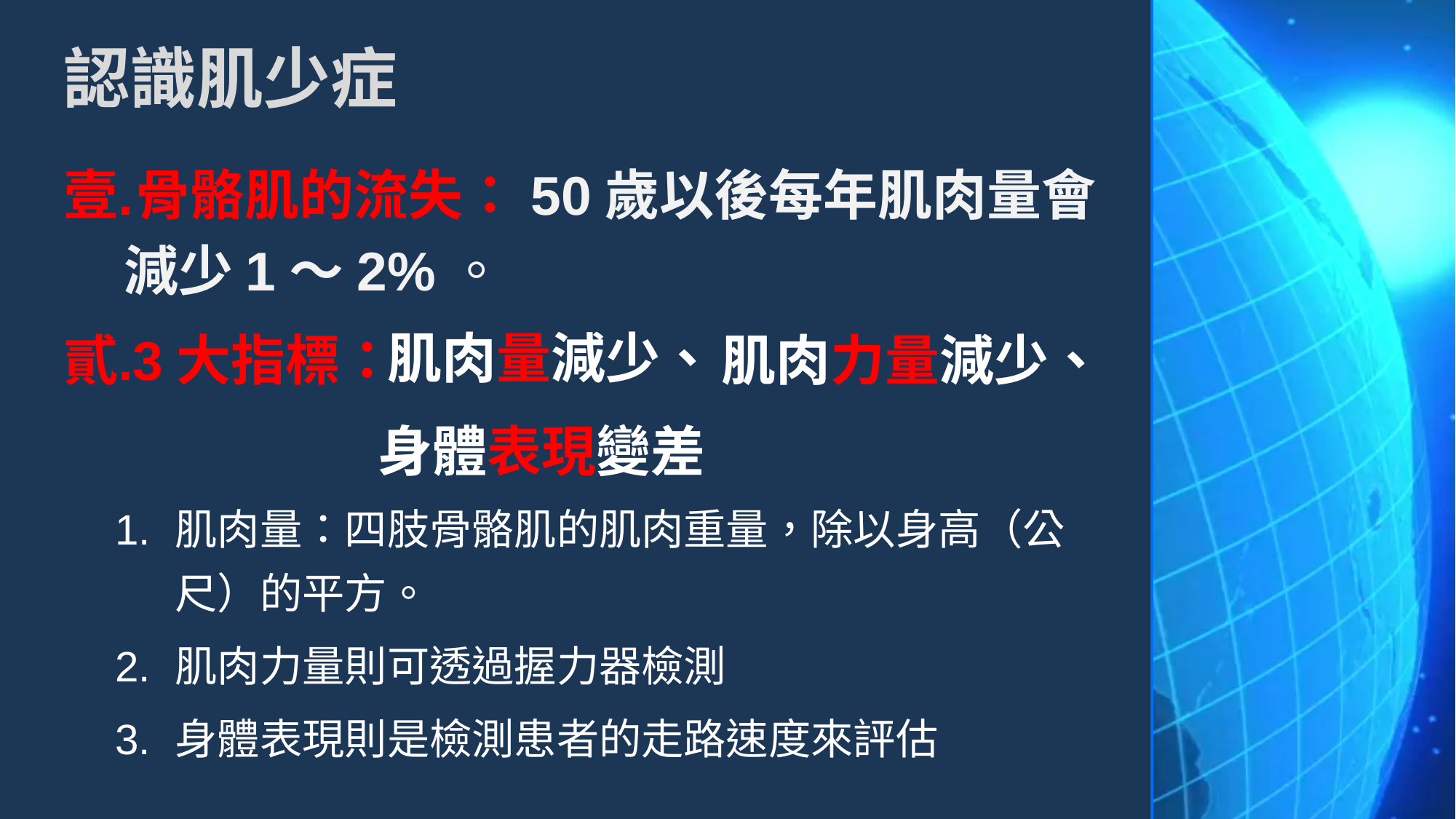

# 認識肌少症
骨骼肌的流失：50歲以後每年肌肉量會減少1～2%。
3大指標：

肌肉量：四肢骨骼肌的肌肉重量，除以身高（公尺）的平方。
肌肉力量則可透過握力器檢測
身體表現則是檢測患者的走路速度來評估
肌肉量減少、
肌肉力量減少、
身體表現變差